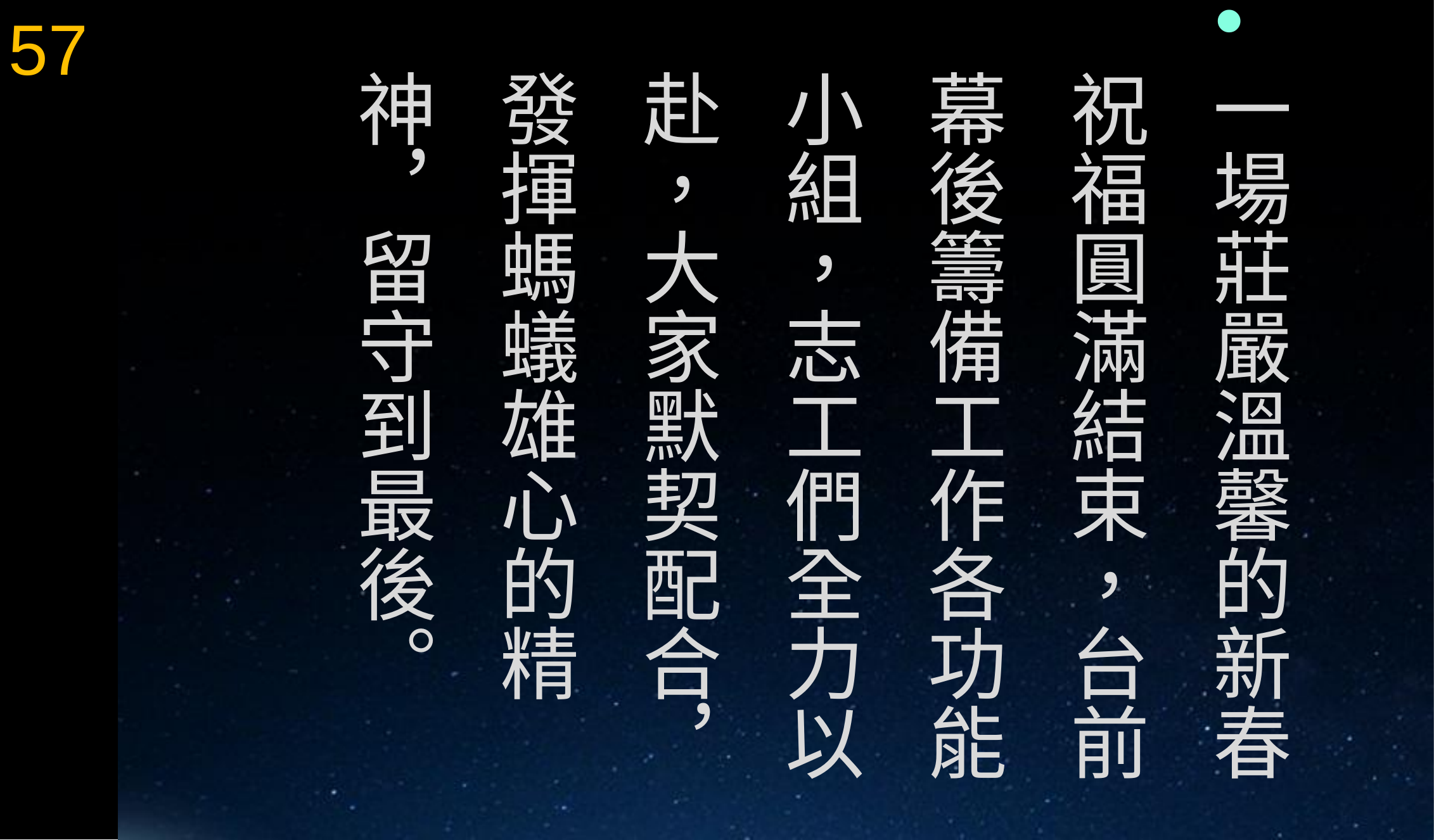

57
一場莊嚴溫馨的新春祝福圓滿結束，台前幕後籌備工作各功能小組，志工們全力以赴，大家默契配合，發揮螞蟻雄心的精神，留守到最後。